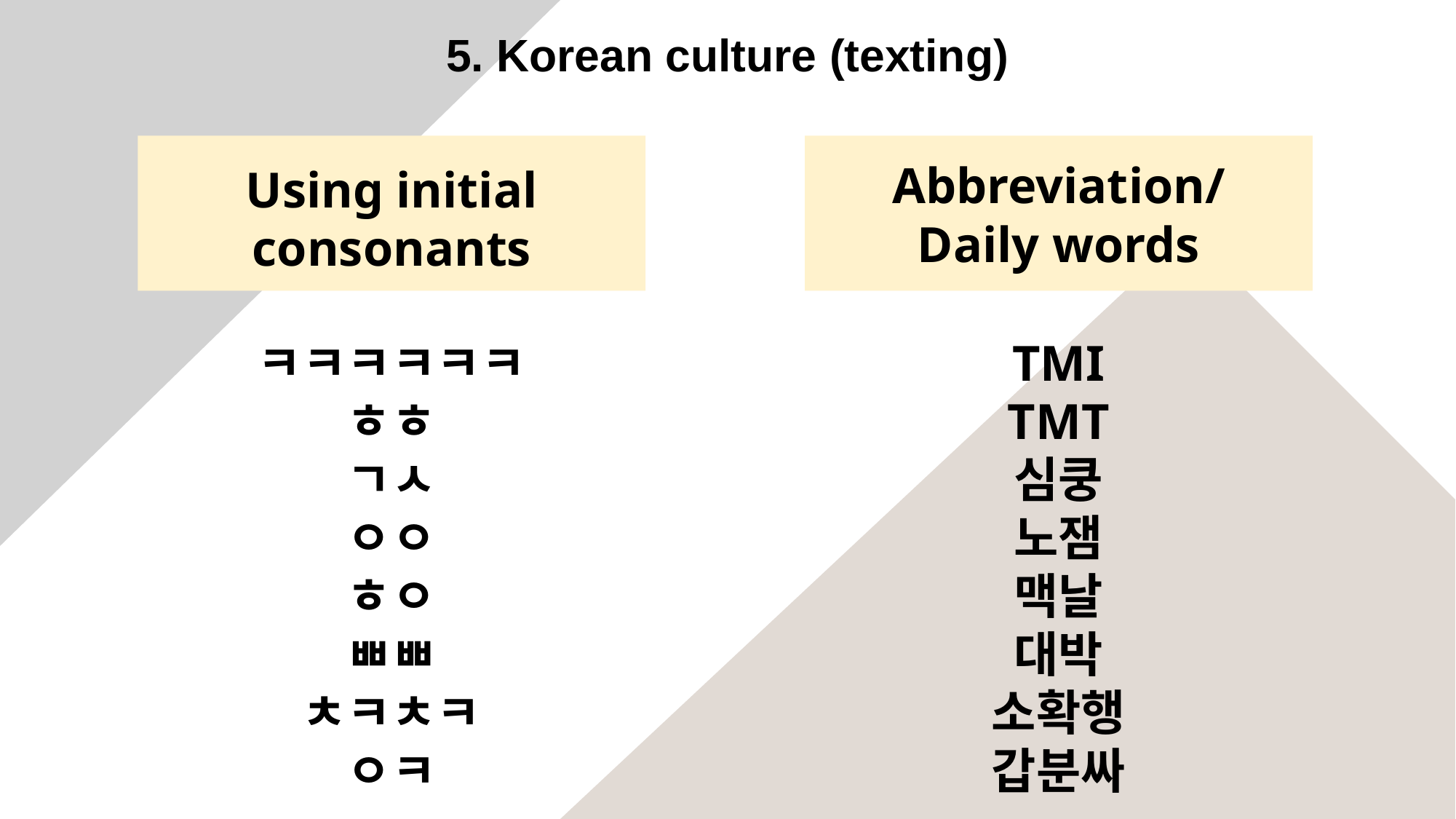

5. Korean culture (texting)

Using initial consonants

Abbreviation/
Daily words

ㅋㅋㅋㅋㅋㅋ
ㅎㅎ
ㄱㅅ
ㅇㅇ
ㅎㅇ
ㅃㅃ
ㅊㅋㅊㅋ
ㅇㅋ
TMI
TMT
심쿵
노잼
맥날
대박
소확행
갑분싸